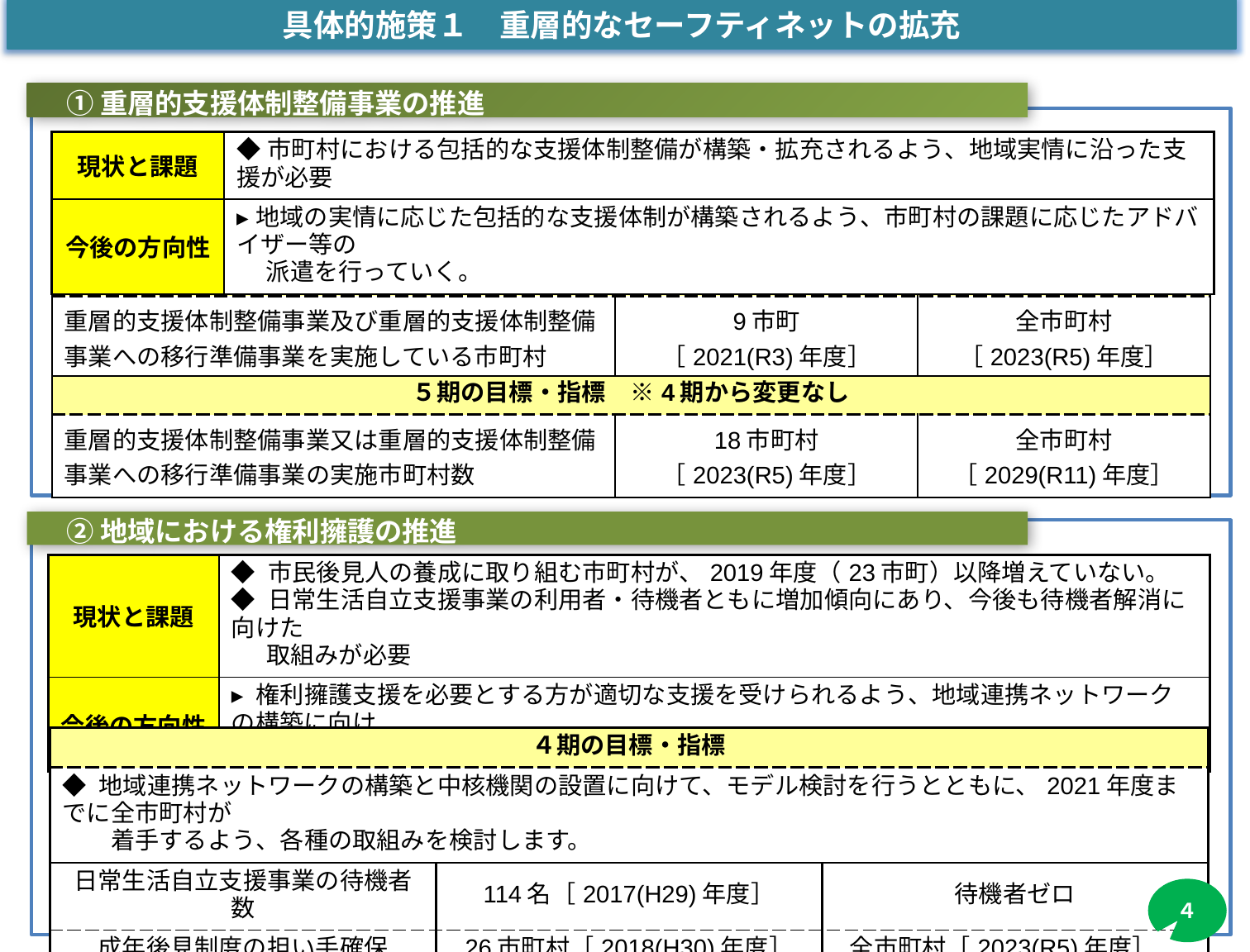

具体的施策１　重層的なセーフティネットの拡充
　① 重層的支援体制整備事業の推進

| 現状と課題 | ◆市町村における包括的な支援体制整備が構築・拡充されるよう、地域実情に沿った支援が必要 |
| --- | --- |
| 今後の方向性 | ▸地域の実情に応じた包括的な支援体制が構築されるよう、市町村の課題に応じたアドバイザー等の 　 派遣を行っていく。 |
| ４期の目標・指標 |  |  |
| --- | --- | --- |
| 重層的支援体制整備事業及び重層的支援体制整備事業への移行準備事業を実施している市町村 | 9市町 ［2021(R3)年度］ | 全市町村 ［2023(R5)年度］ |
| ５期の目標・指標　※4期から変更なし |  |  |
| --- | --- | --- |
| 重層的支援体制整備事業又は重層的支援体制整備事業への移行準備事業の実施市町村数 | 18市町村 ［2023(R5)年度］ | 全市町村 ［2029(R11)年度］ |
　② 地域における権利擁護の推進

| 現状と課題 | ◆ 市民後見人の養成に取り組む市町村が、2019年度（23市町）以降増えていない。 ◆ 日常生活自立支援事業の利用者・待機者ともに増加傾向にあり、今後も待機者解消に向けた 　 取組みが必要 |
| --- | --- |
| 今後の方向性 | ▸ 権利擁護支援を必要とする方が適切な支援を受けられるよう、地域連携ネットワークの構築に向け た支援を行う。 |
| ４期の目標・指標 |  |  |
| --- | --- | --- |
| ◆ 地域連携ネットワークの構築と中核機関の設置に向けて、モデル検討を行うとともに、2021年度までに全市町村が　　 　　着手するよう、各種の取組みを検討します。 |  |  |
| 日常生活自立支援事業の待機者数 | 114名［2017(H29)年度］ | 待機者ゼロ |
| 成年後見制度の担い手確保 | 26市町村［2018(H30)年度］ | 全市町村［2023(R5)年度］ |
４